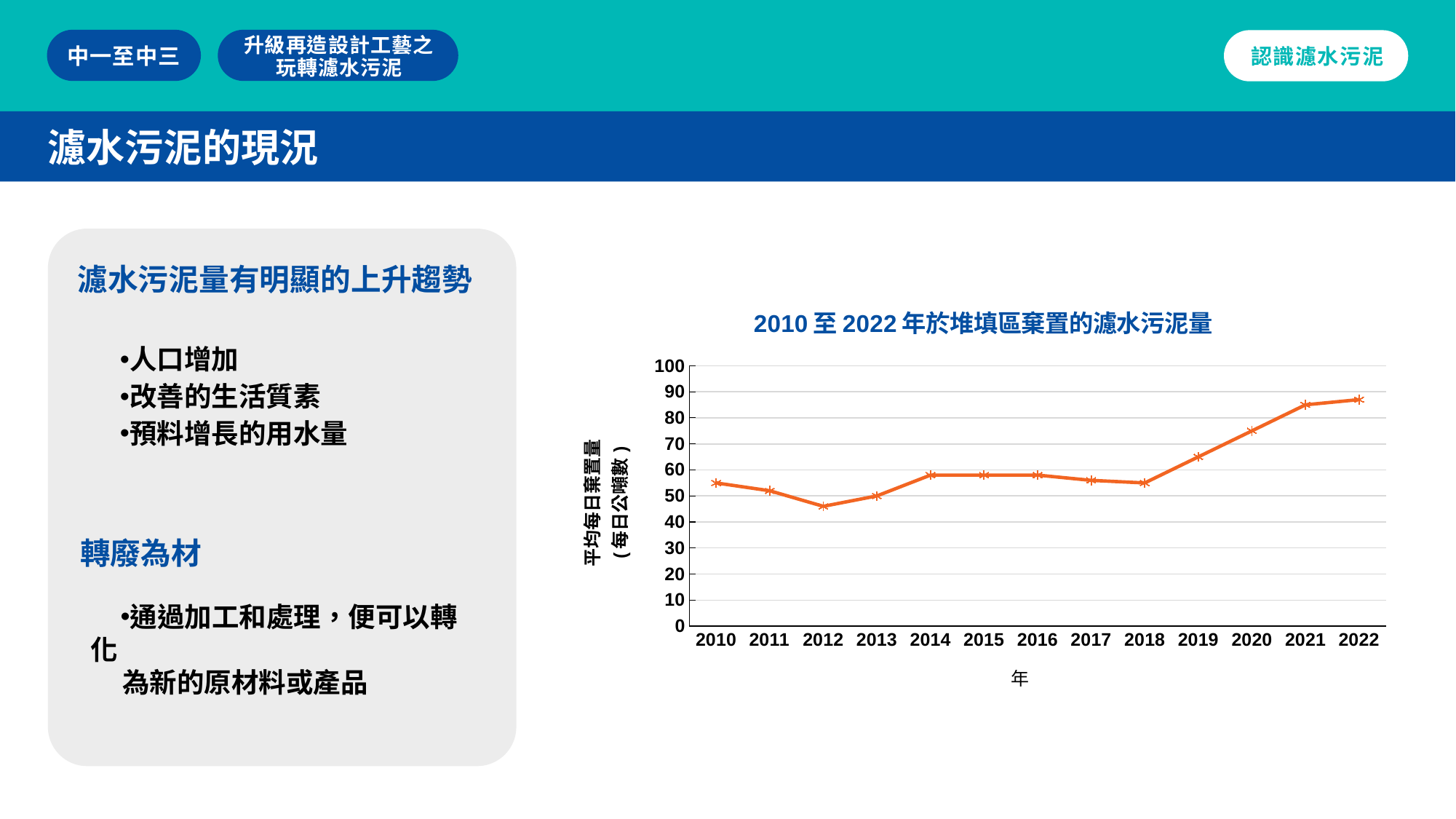

# 濾水污泥的現況

濾水污泥量有明顯的上升趨勢

人口增加
改善的生活質素
預料增長的用水量

[unsupported chart]

轉廢為材

通過加工和處理，便可以轉化
為新的原材料或產品